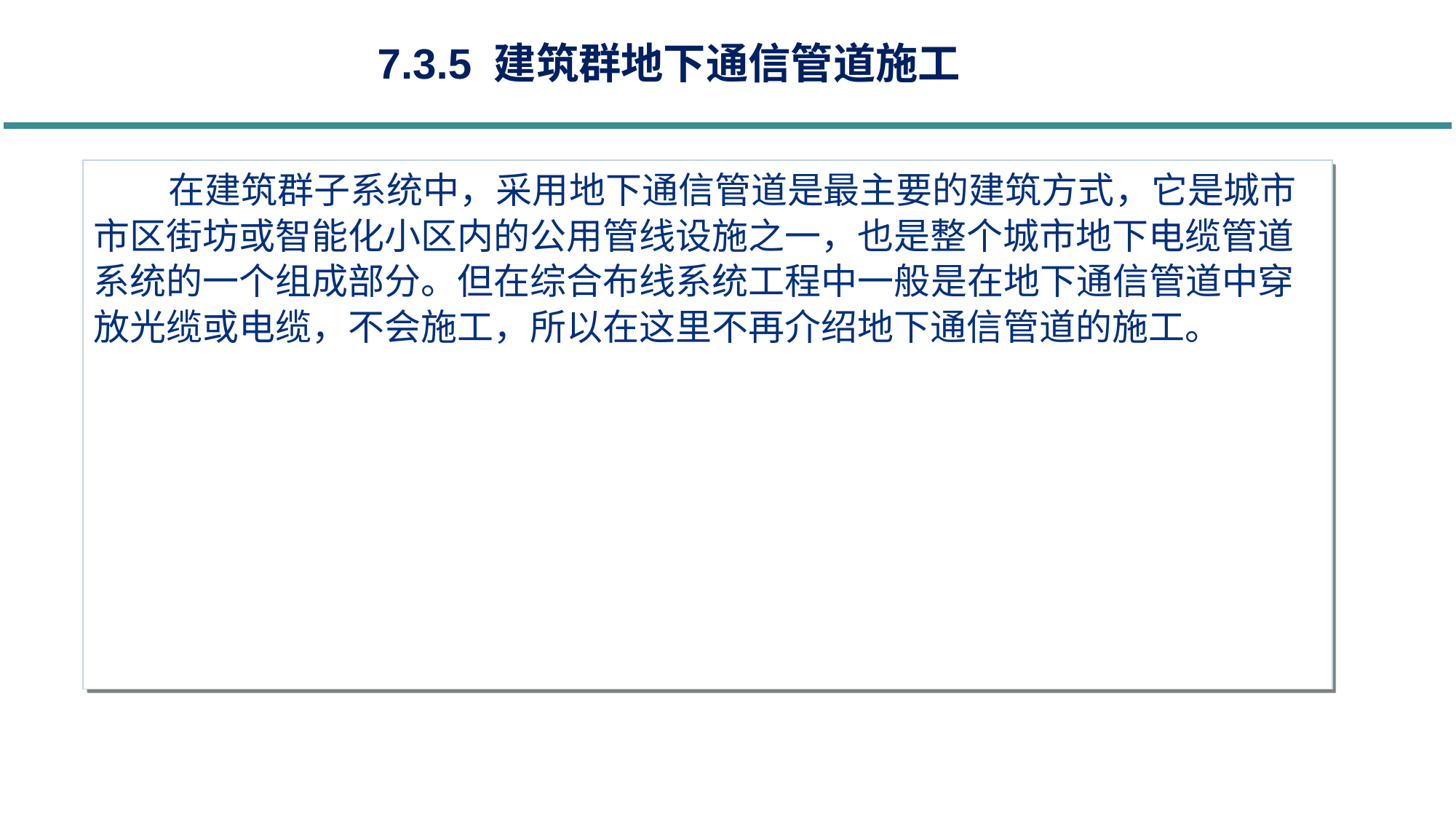

7.3.5 建筑群地下通信管道施工
在建筑群子系统中，采用地下通信管道是最主要的建筑方式，它是城市市区街坊或智能化小区内的公用管线设施之一，也是整个城市地下电缆管道系统的一个组成部分。但在综合布线系统工程中一般是在地下通信管道中穿放光缆或电缆，不会施工，所以在这里不再介绍地下通信管道的施工。